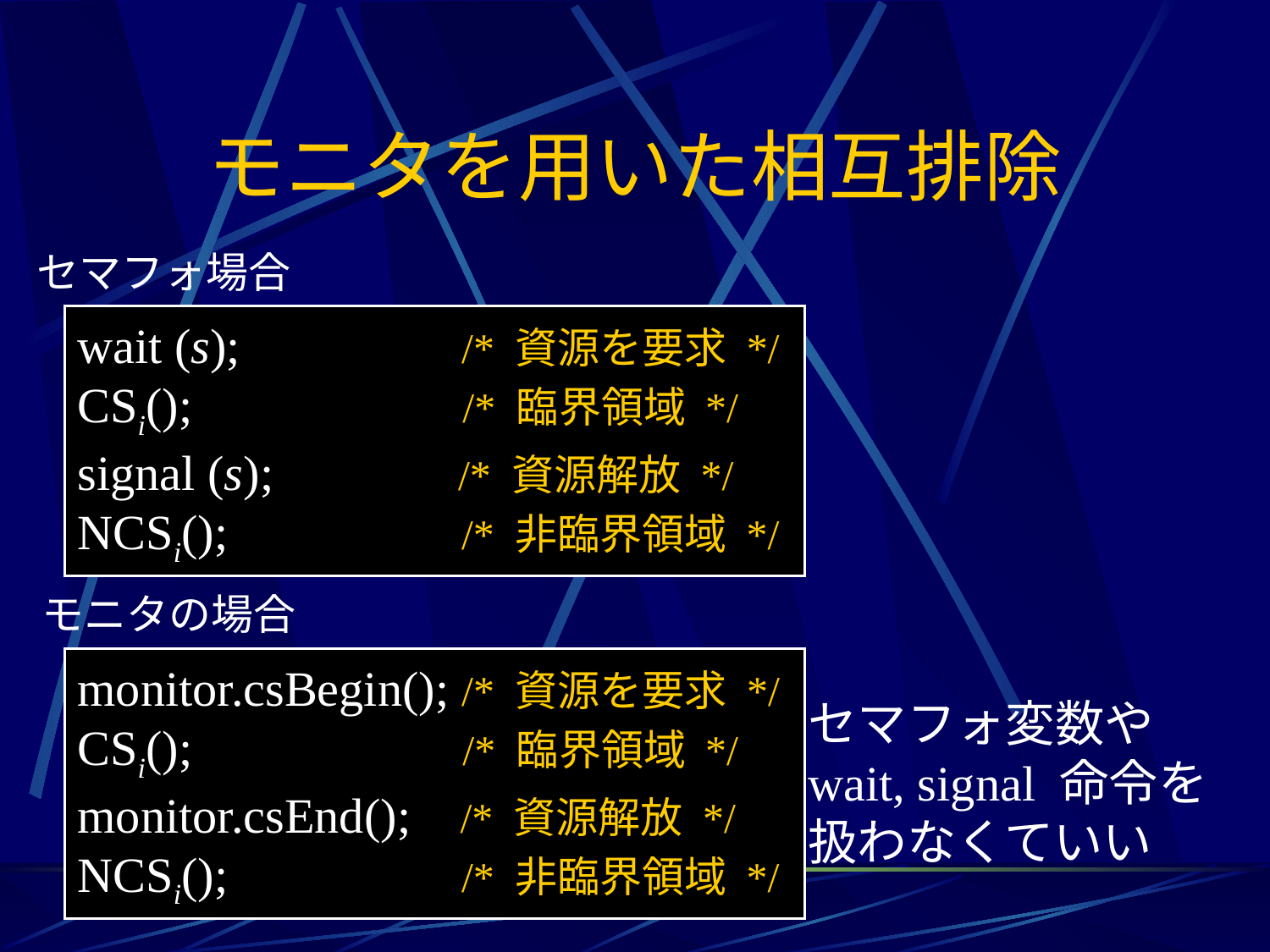

# モニタを用いた相互排除
セマフォ場合
wait (s);                  /* 資源を要求 */
CSi();                      /* 臨界領域 */
signal (s);               /* 資源解放 */
NCSi();                   /* 非臨界領域 */
モニタの場合
monitor.csBegin(); /* 資源を要求 */
CSi();                      /* 臨界領域 */
monitor.csEnd();    /* 資源解放 */
NCSi();                   /* 非臨界領域 */
セマフォ変数や
wait, signal 命令を
扱わなくていい